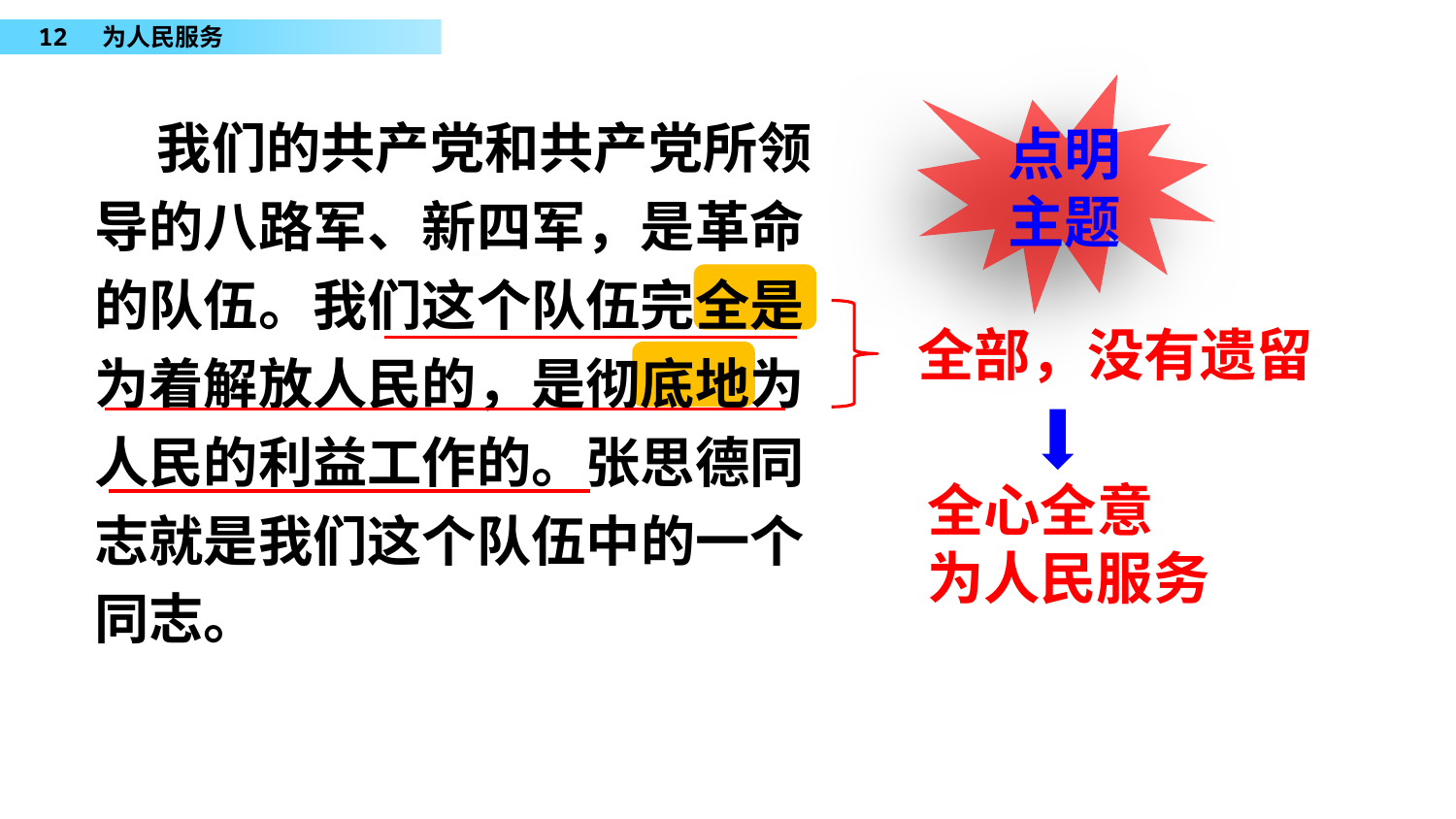

点明主题
    我们的共产党和共产党所领导的八路军、新四军，是革命的队伍。我们这个队伍完全是为着解放人民的，是彻底地为人民的利益工作的。张思德同志就是我们这个队伍中的一个同志。

全部，没有遗留

全心全意
为人民服务